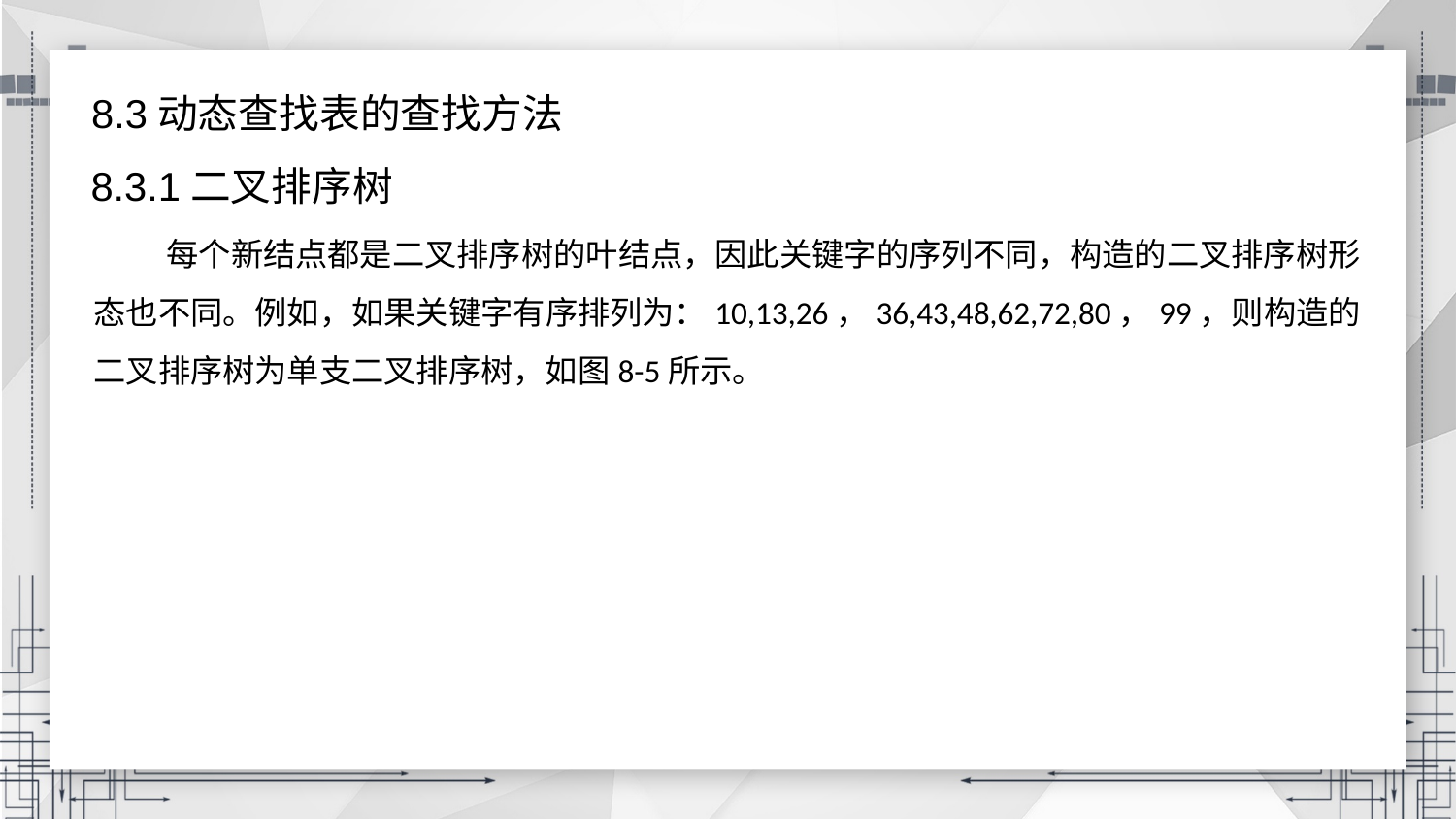

8.3动态查找表的查找方法
8.3.1二叉排序树
每个新结点都是二叉排序树的叶结点，因此关键字的序列不同，构造的二叉排序树形态也不同。例如，如果关键字有序排列为：10,13,26，36,43,48,62,72,80，99，则构造的二叉排序树为单支二叉排序树，如图8-5所示。